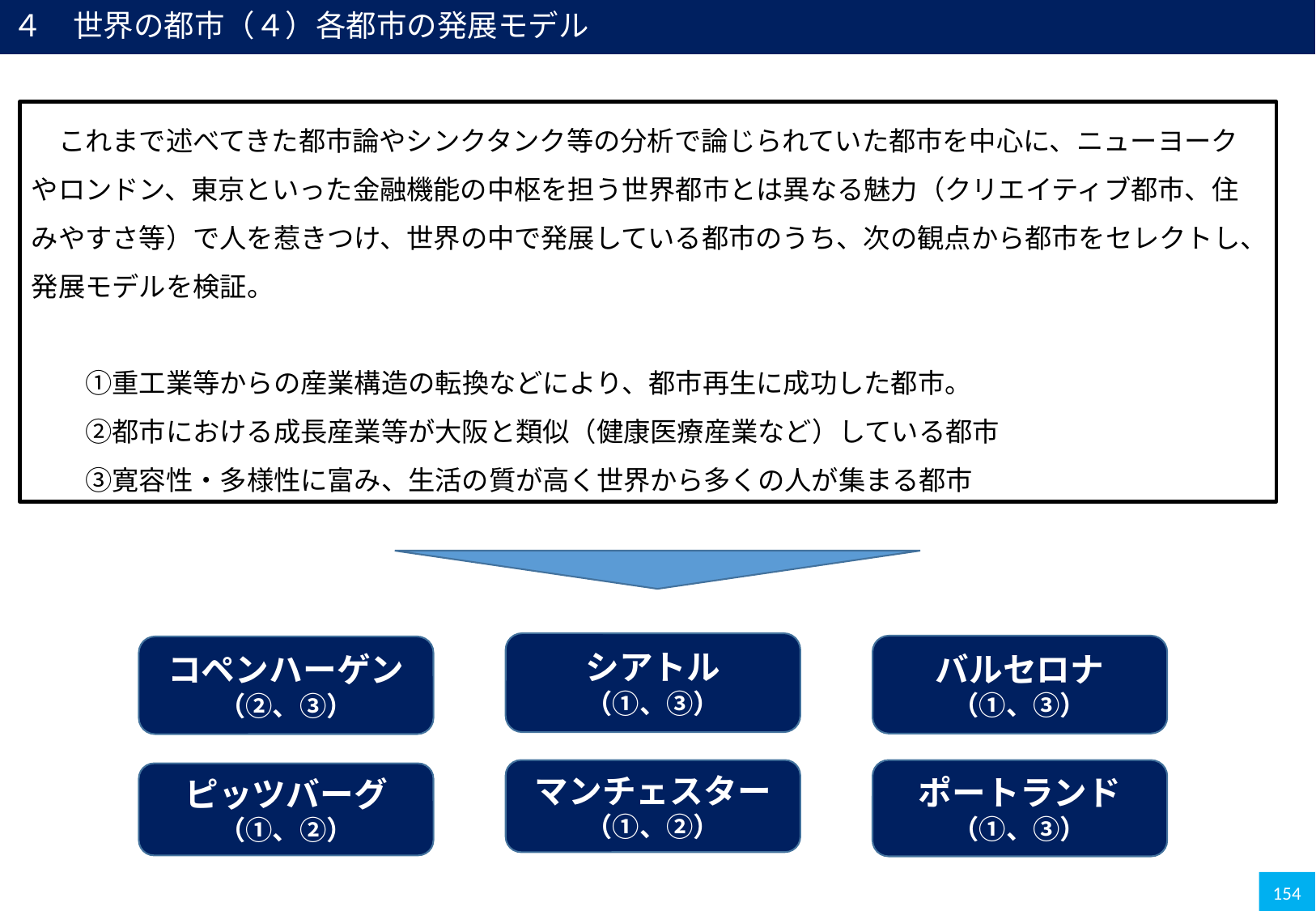

４　世界の都市（４）各都市の発展モデル
　これまで述べてきた都市論やシンクタンク等の分析で論じられていた都市を中心に、ニューヨークやロンドン、東京といった金融機能の中枢を担う世界都市とは異なる魅力（クリエイティブ都市、住みやすさ等）で人を惹きつけ、世界の中で発展している都市のうち、次の観点から都市をセレクトし、発展モデルを検証。

　　①重工業等からの産業構造の転換などにより、都市再生に成功した都市。
　　②都市における成長産業等が大阪と類似（健康医療産業など）している都市
　　③寛容性・多様性に富み、生活の質が高く世界から多くの人が集まる都市

シアトル
（①、③）
バルセロナ
（①、③）
コペンハーゲン
（②、③）
マンチェスター
（①、②）
ポートランド
（①、③）
ピッツバーグ
（①、②）
154